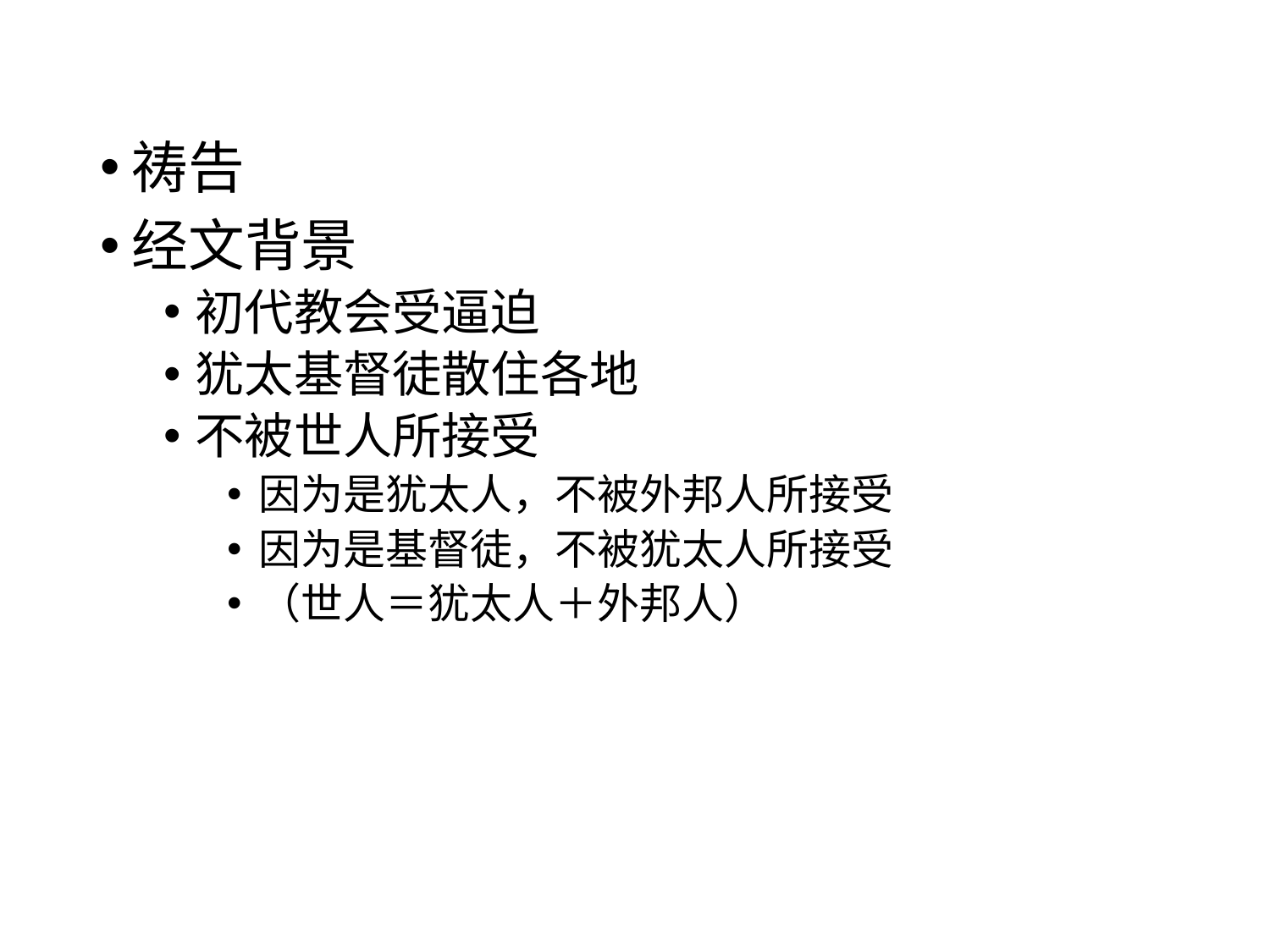

#
祷告
经文背景
初代教会受逼迫
犹太基督徒散住各地
不被世人所接受
因为是犹太人，不被外邦人所接受
因为是基督徒，不被犹太人所接受
（世人＝犹太人＋外邦人）